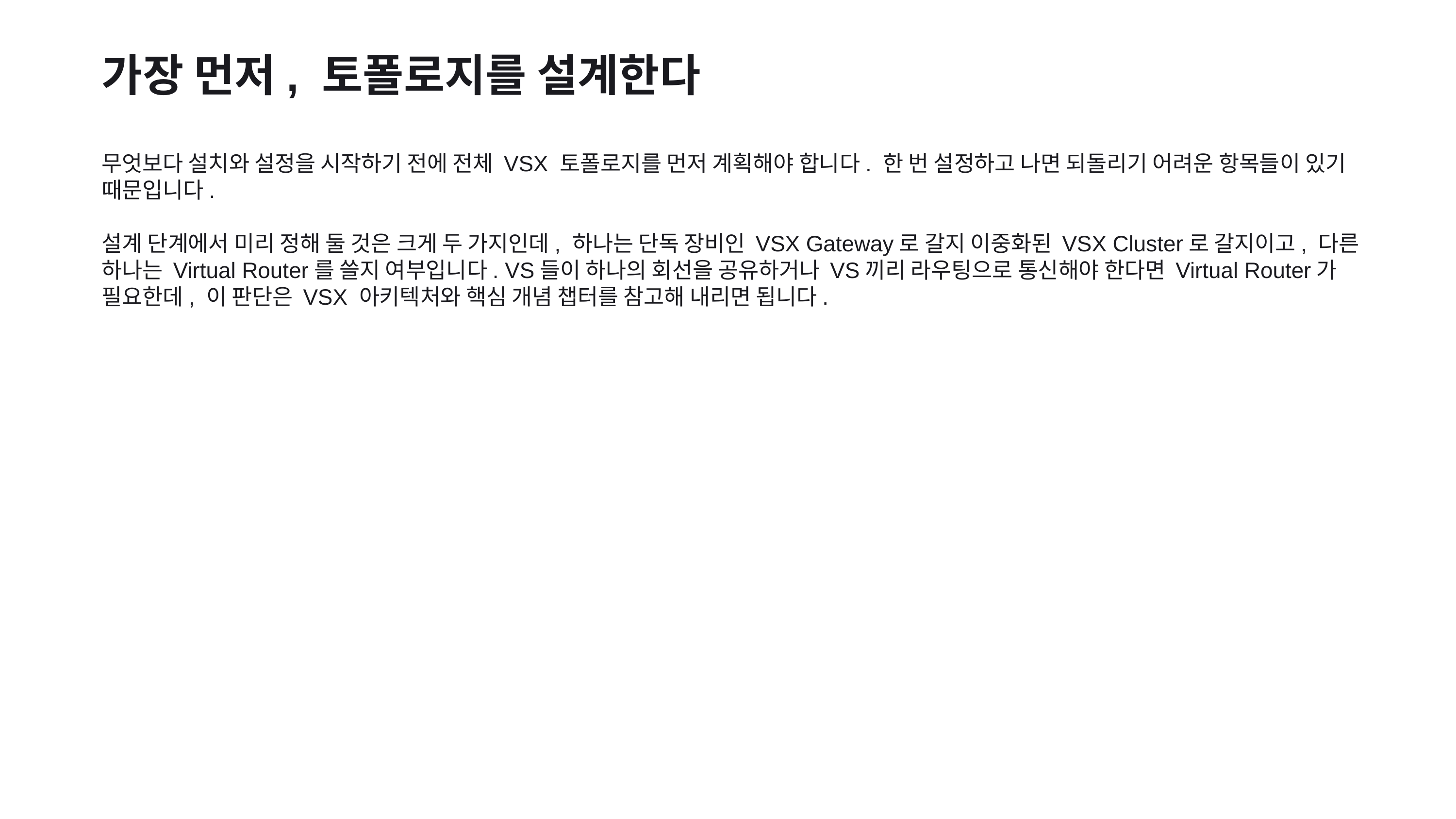

가장 먼저, 토폴로지를 설계한다
무엇보다 설치와 설정을 시작하기 전에 전체 VSX 토폴로지를 먼저 계획해야 합니다. 한 번 설정하고 나면 되돌리기 어려운 항목들이 있기 때문입니다.

설계 단계에서 미리 정해 둘 것은 크게 두 가지인데, 하나는 단독 장비인 VSX Gateway로 갈지 이중화된 VSX Cluster로 갈지이고, 다른 하나는 Virtual Router를 쓸지 여부입니다. VS들이 하나의 회선을 공유하거나 VS끼리 라우팅으로 통신해야 한다면 Virtual Router가 필요한데, 이 판단은 VSX 아키텍처와 핵심 개념 챕터를 참고해 내리면 됩니다.